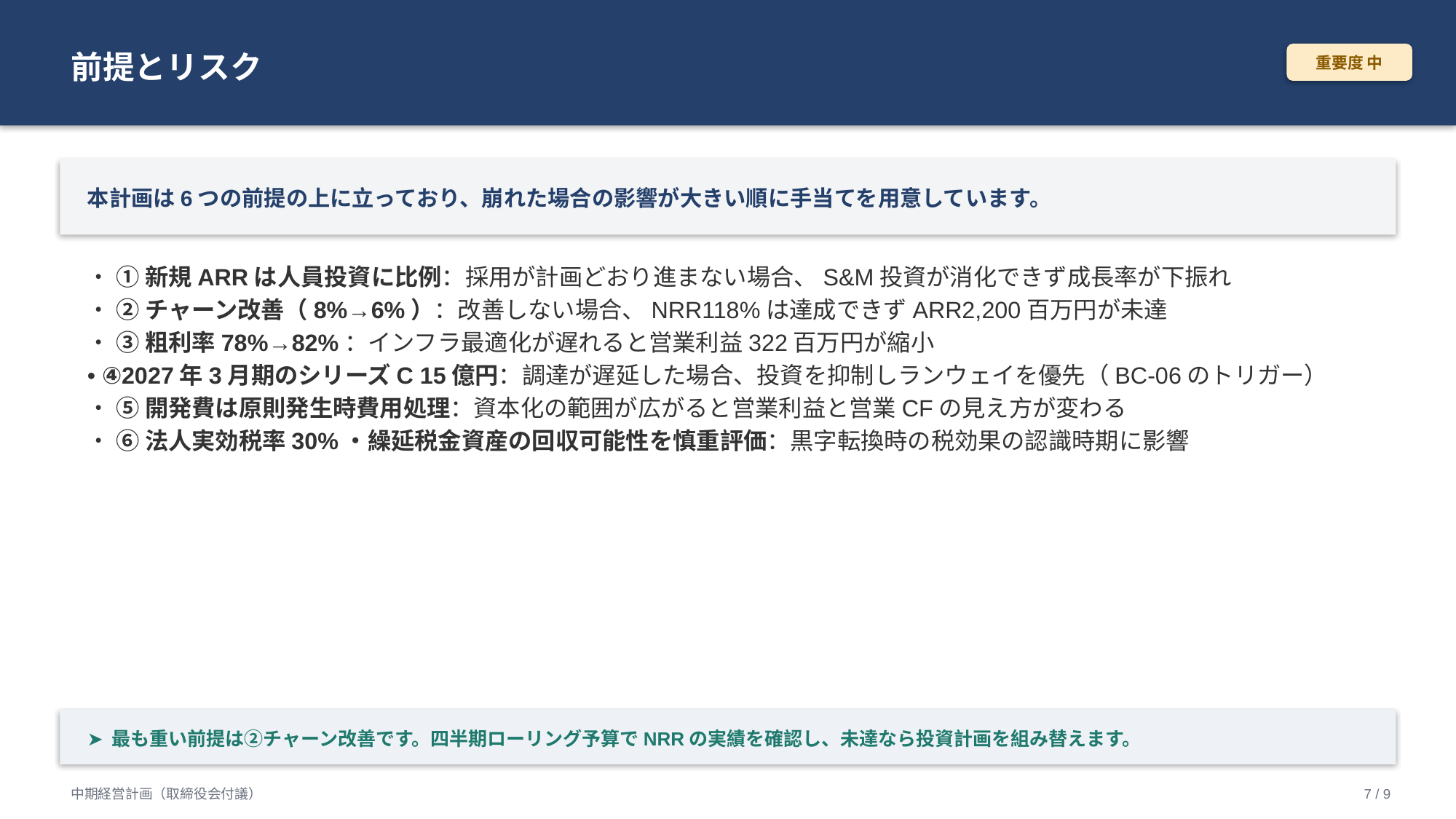

前提とリスク
重要度 中

本計画は6つの前提の上に立っており、崩れた場合の影響が大きい順に手当てを用意しています。
• ①新規ARRは人員投資に比例：採用が計画どおり進まない場合、S&M投資が消化できず成長率が下振れ
• ②チャーン改善（8%→6%）：改善しない場合、NRR118%は達成できずARR2,200百万円が未達
• ③粗利率78%→82%：インフラ最適化が遅れると営業利益322百万円が縮小
• ④2027年3月期のシリーズC 15億円：調達が遅延した場合、投資を抑制しランウェイを優先（BC-06のトリガー）
• ⑤開発費は原則発生時費用処理：資本化の範囲が広がると営業利益と営業CFの見え方が変わる
• ⑥法人実効税率30%・繰延税金資産の回収可能性を慎重評価：黒字転換時の税効果の認識時期に影響

➤ 最も重い前提は②チャーン改善です。四半期ローリング予算でNRRの実績を確認し、未達なら投資計画を組み替えます。
中期経営計画（取締役会付議）
7 / 9